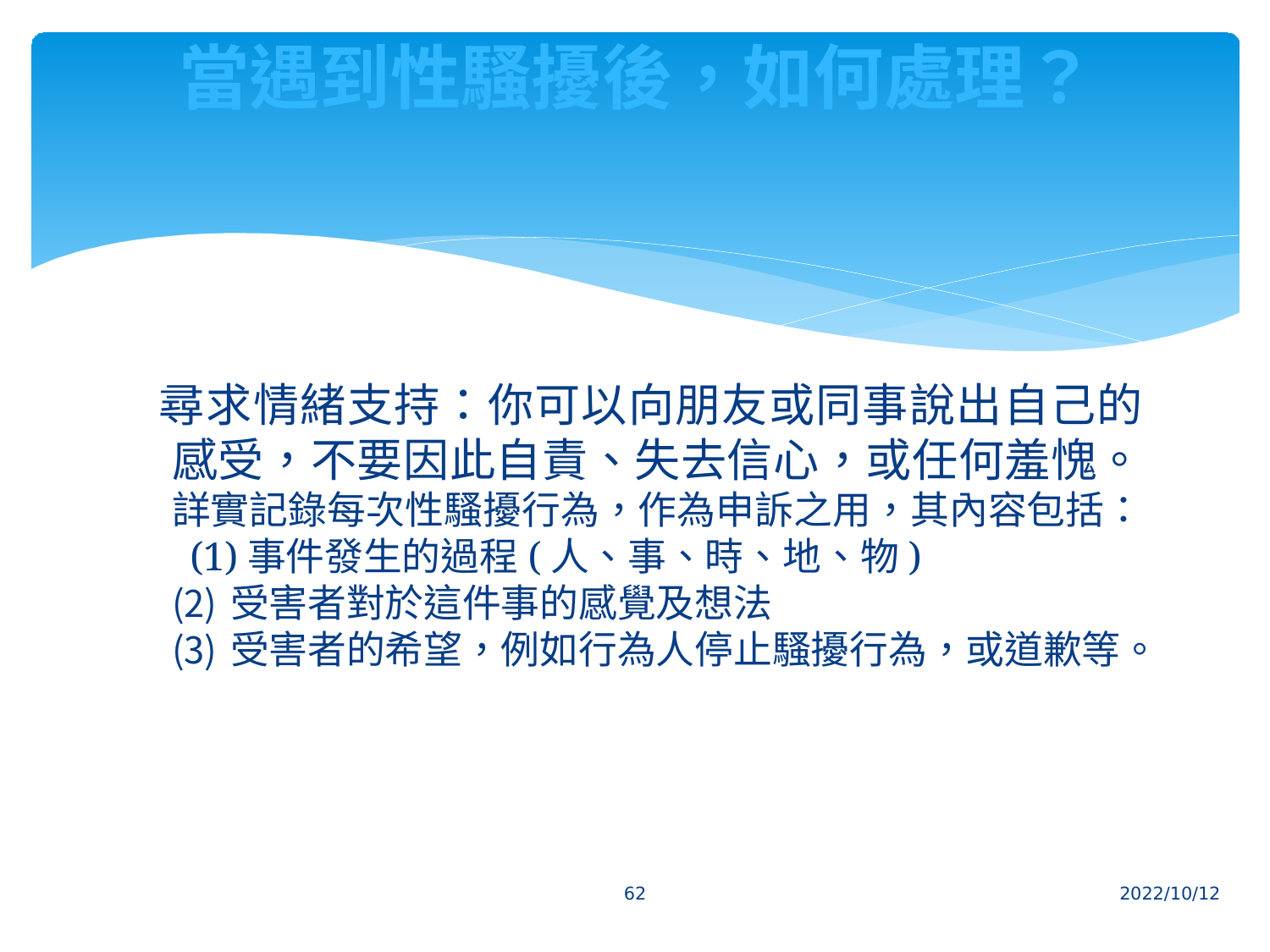

# 當遇到性騷擾後，如何處理？
尋求情緒支持：你可以向朋友或同事說出自己的 感受，不要因此自責、失去信心，或任何羞愧。 詳實記錄每次性騷擾行為，作為申訴之用，其內容包括：  (1)事件發生的過程(人、事、時、地、物)
受害者對於這件事的感覺及想法
受害者的希望，例如行為人停止騷擾行為，或道歉等。
62
2022/10/12